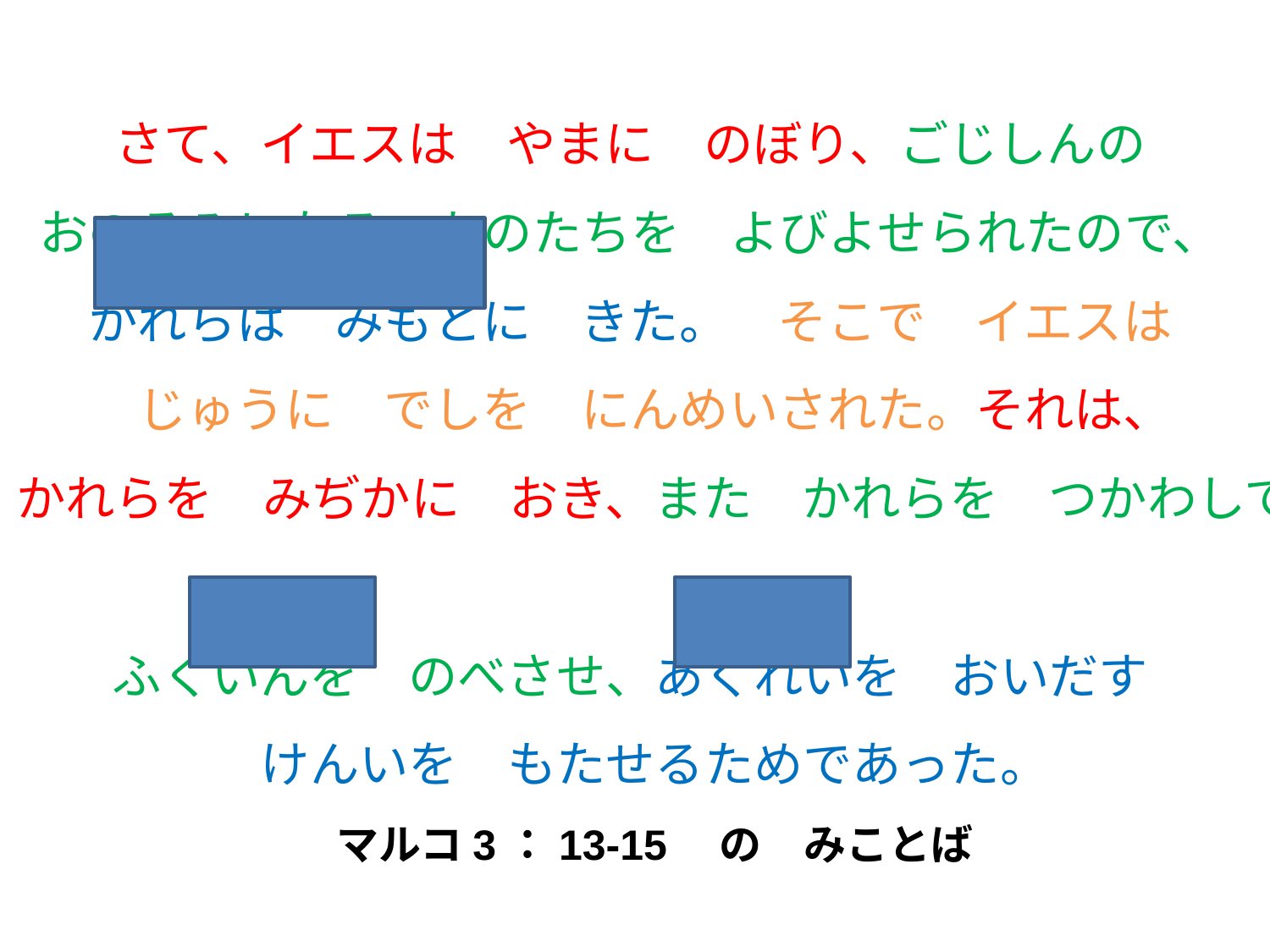

# さて、イエスは　やまに　のぼり、ごじしんの　 おのぞみになる　ものたちを　よびよせられたので、　 かれらは　みもとに　きた。　そこで　イエスは　 じゅうに　でしを　にんめいされた。それは、 かれらを　みぢかに　おき、また　かれらを　つかわして　 ふくいんを　のべさせ、あくれいを　おいだす　 けんいを　もたせるためであった。 マルコ3：13-15　の　みことば